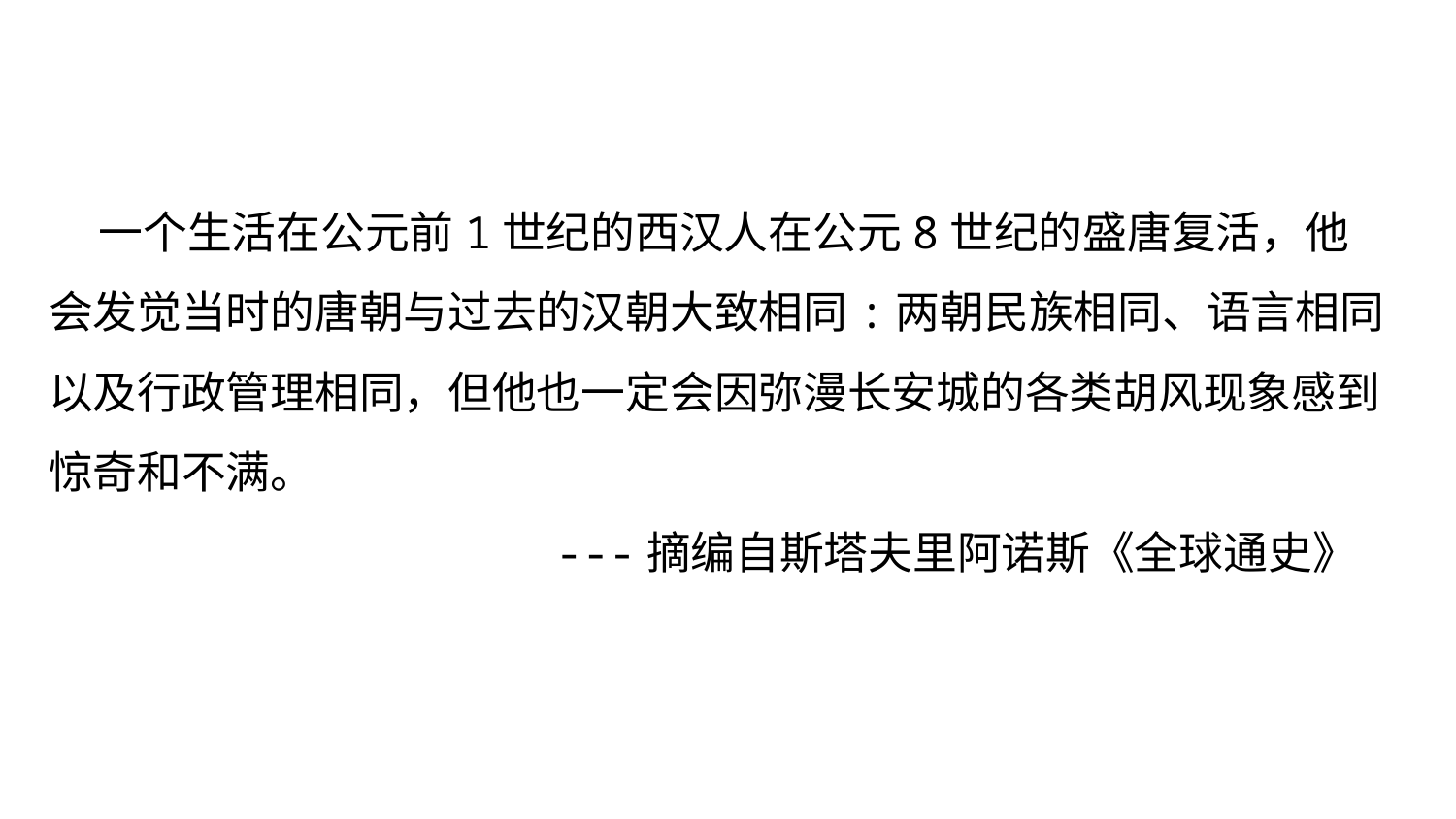

一个生活在公元前1世纪的西汉人在公元8世纪的盛唐复活，他会发觉当时的唐朝与过去的汉朝大致相同:两朝民族相同、语言相同以及行政管理相同，但他也一定会因弥漫长安城的各类胡风现象感到惊奇和不满。
                                                   ---摘编自斯塔夫里阿诺斯《全球通史》